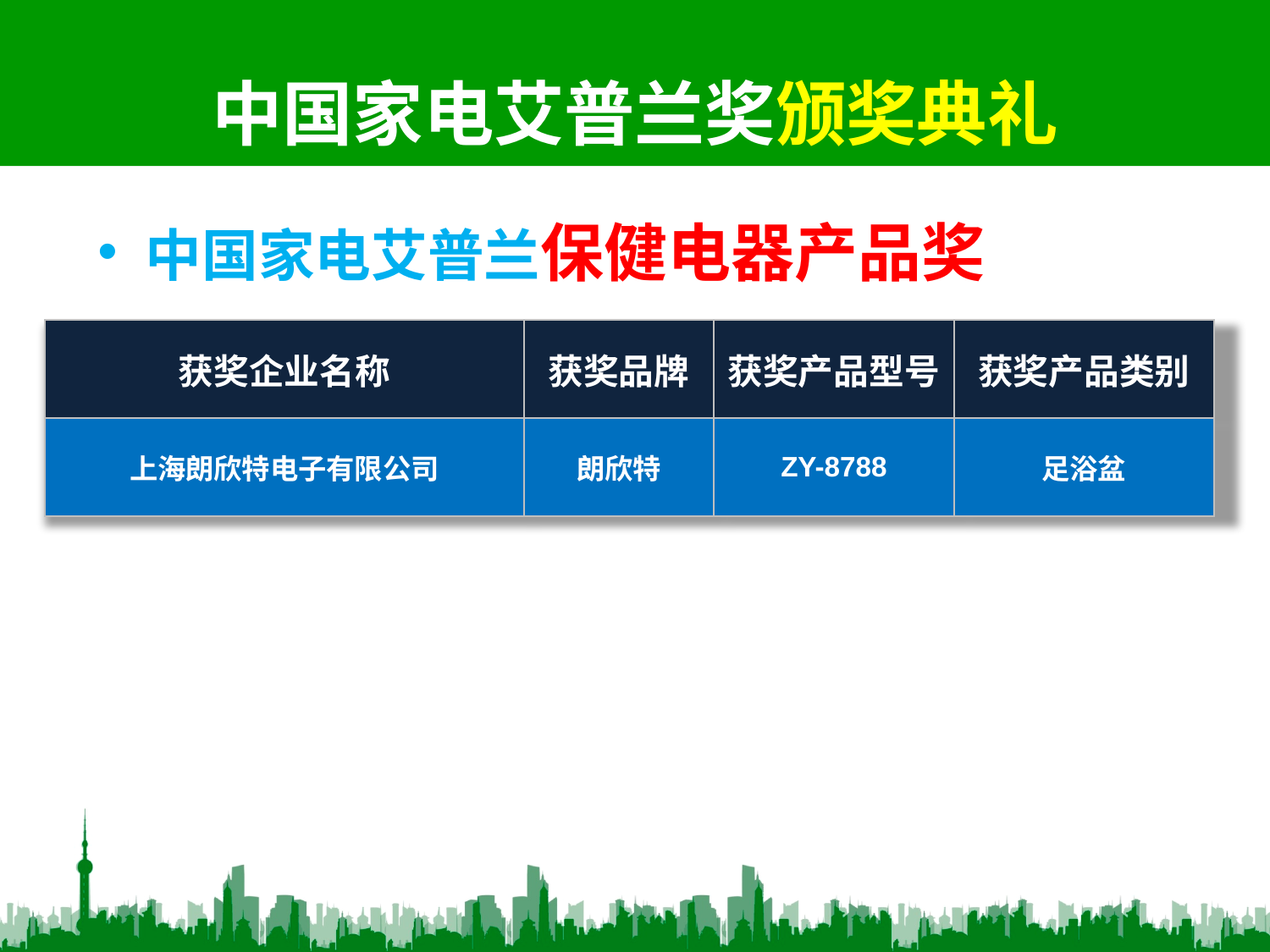

# 中国家电艾普兰奖颁奖典礼
中国家电艾普兰保健电器产品奖
| 获奖企业名称 | 获奖品牌 | 获奖产品型号 | 获奖产品类别 |
| --- | --- | --- | --- |
| 上海朗欣特电子有限公司 | 朗欣特 | ZY-8788 | 足浴盆 |